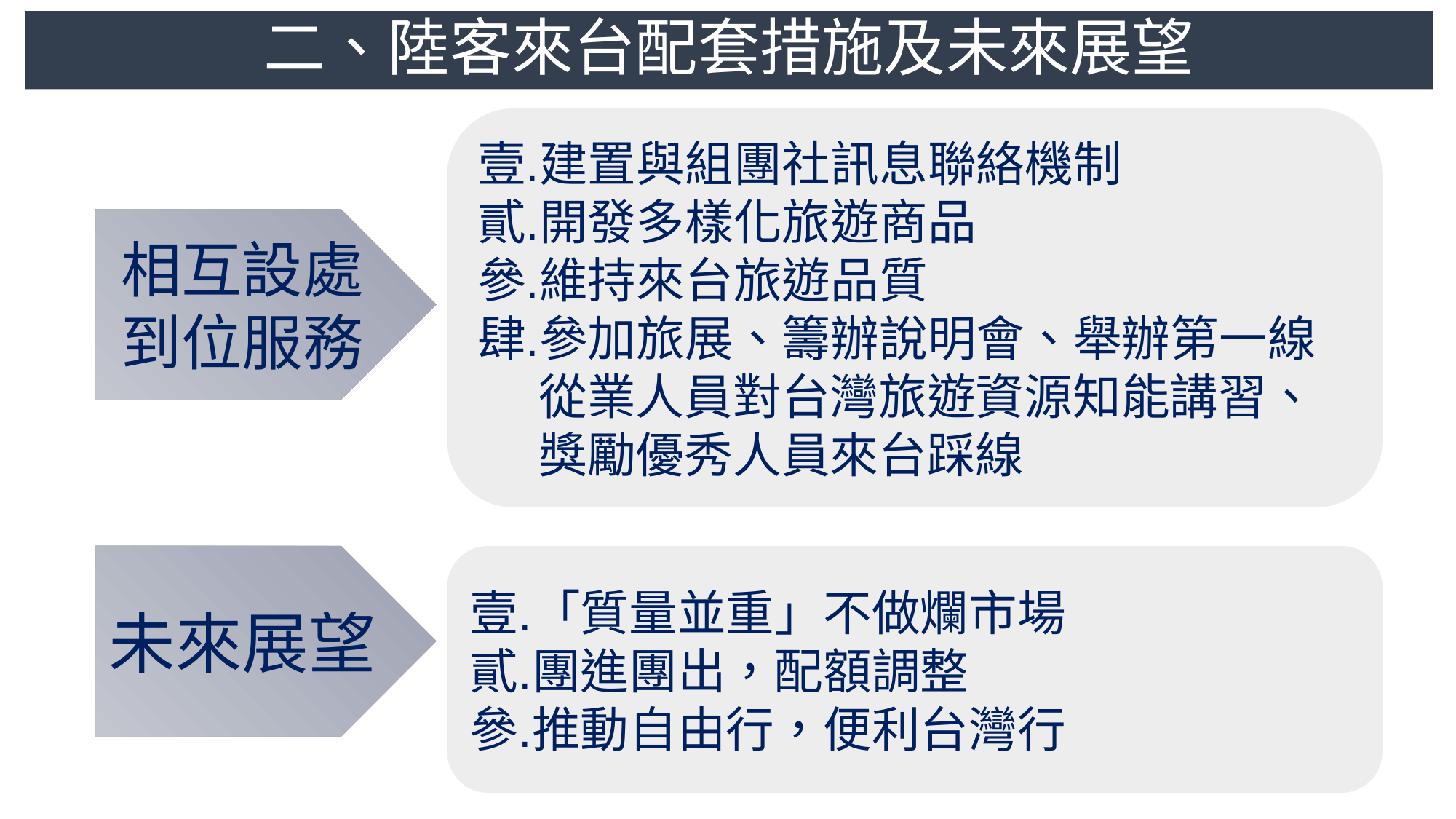

# 二、陸客來台配套措施及未來展望
建置與組團社訊息聯絡機制
開發多樣化旅遊商品
維持來台旅遊品質
參加旅展、籌辦說明會、舉辦第一線從業人員對台灣旅遊資源知能講習、獎勵優秀人員來台踩線
相互設處
到位服務
未來展望
「質量並重」不做爛市場
團進團出，配額調整
推動自由行，便利台灣行